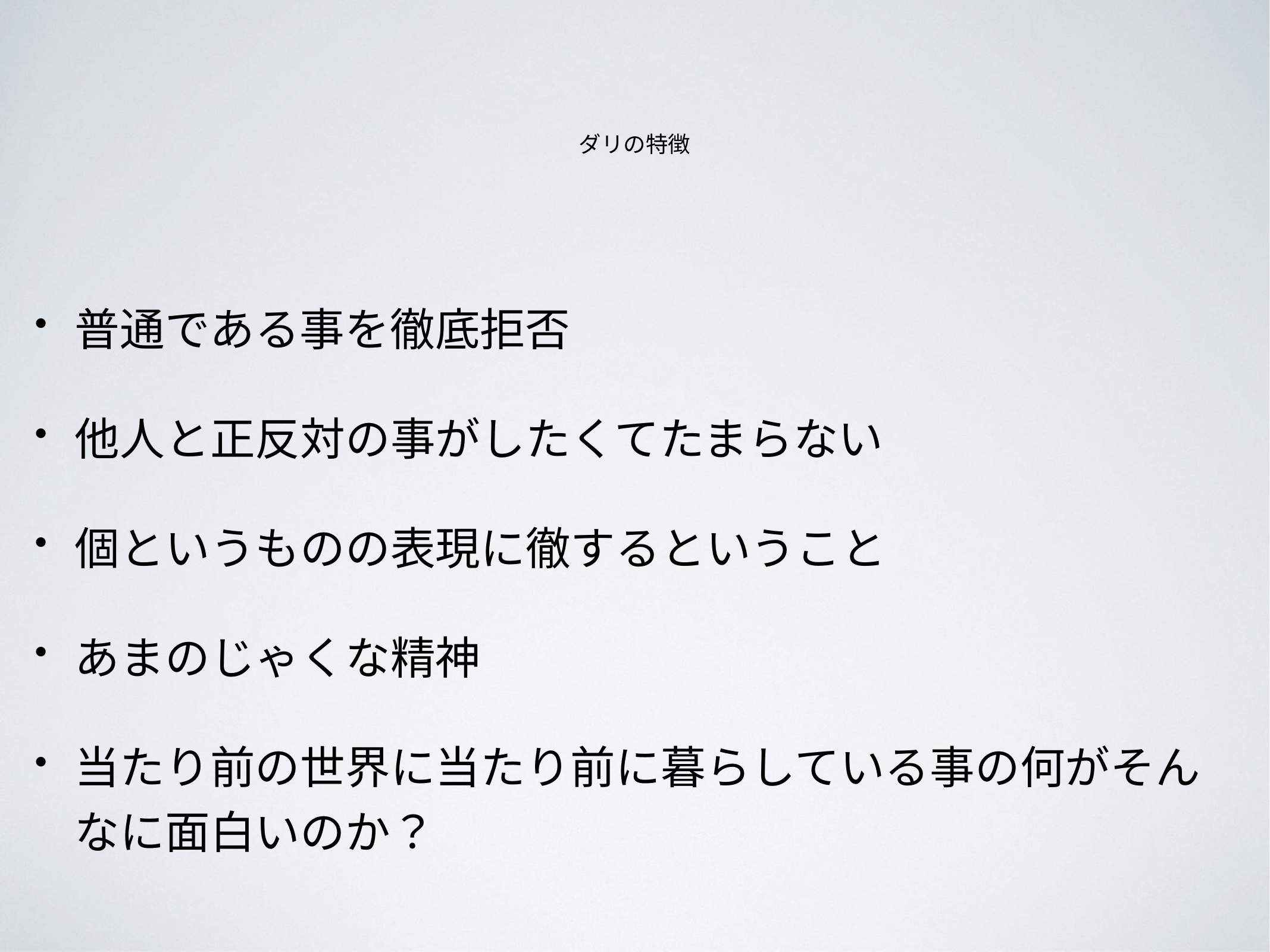

# ダリの特徴
普通である事を徹底拒否
他人と正反対の事がしたくてたまらない
個というものの表現に徹するということ
あまのじゃくな精神
当たり前の世界に当たり前に暮らしている事の何がそんなに面白いのか？